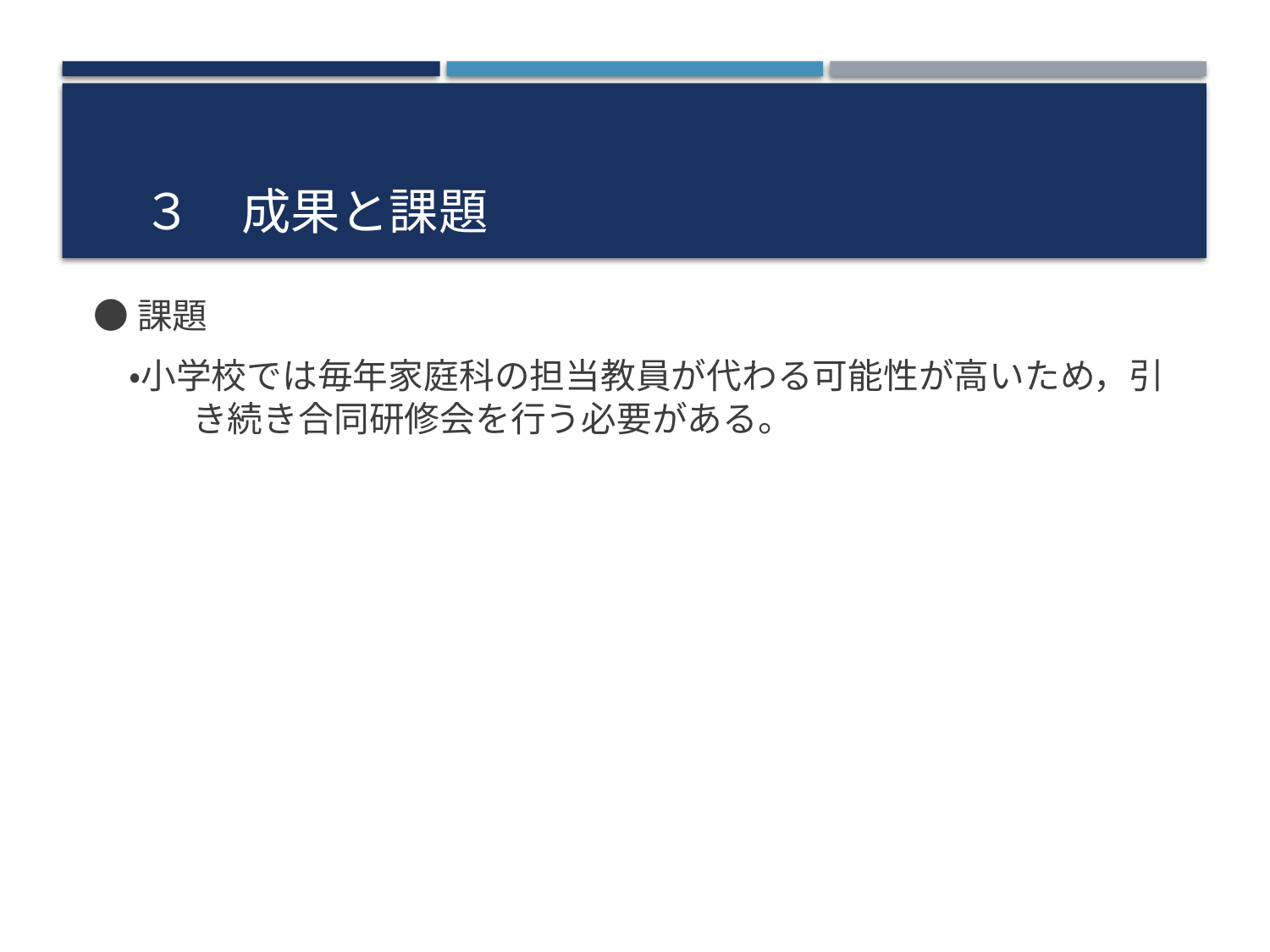

# ３　成果と課題
●課題
　・小学校では毎年家庭科の担当教員が代わる可能性が高いため，引き続き合同研修会を行う必要がある。